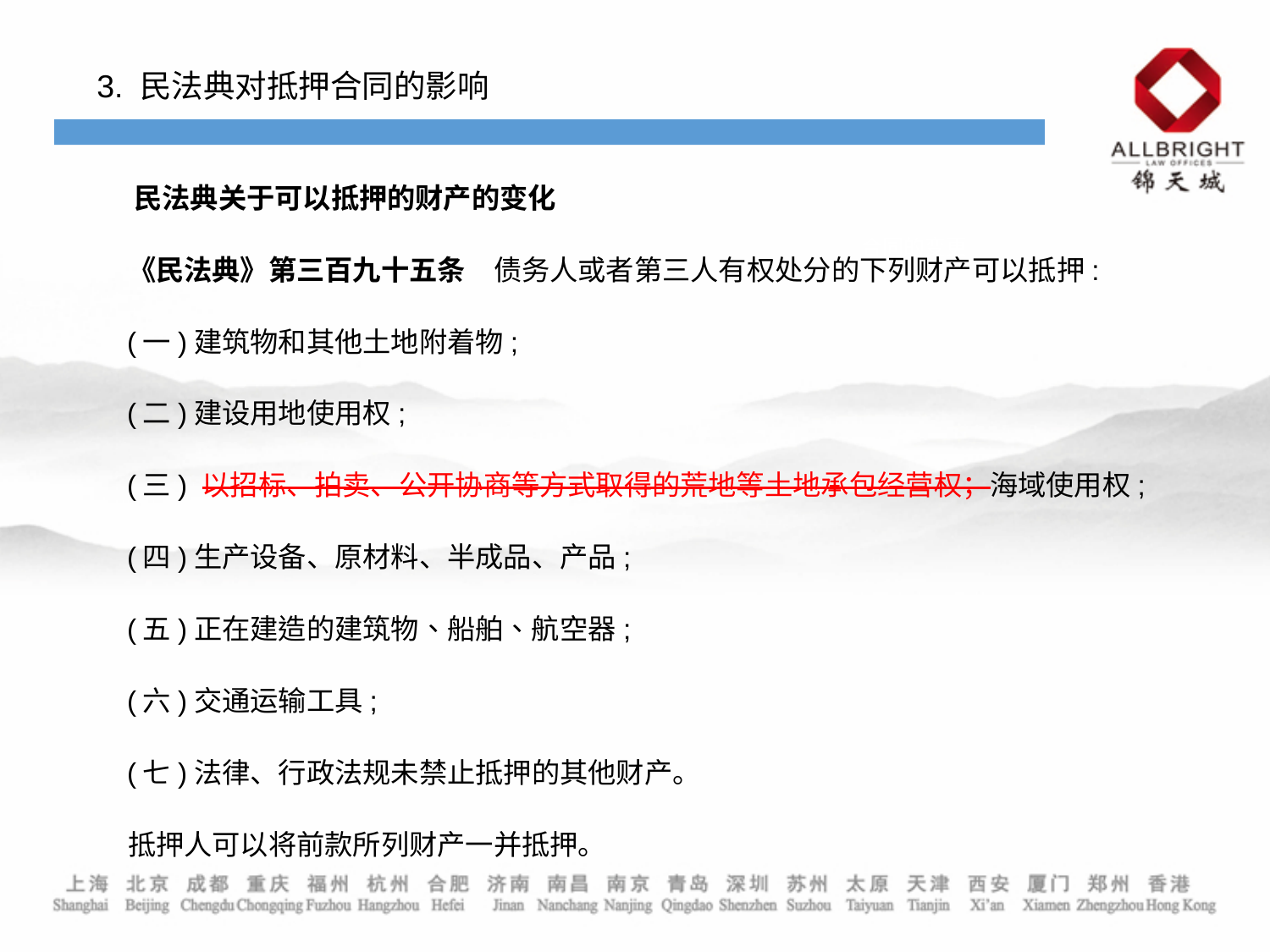

3. 民法典对抵押合同的影响

     民法典关于可以抵押的财产的变化
    《民法典》第三百九十五条　债务人或者第三人有权处分的下列财产可以抵押:
    (一)建筑物和其他土地附着物;
    (二)建设用地使用权;
    (三) 以招标、拍卖、公开协商等方式取得的荒地等土地承包经营权；海域使用权;
    (四)生产设备、原材料、半成品、产品;
    (五)正在建造的建筑物、船舶、航空器;
    (六)交通运输工具;
    (七)法律、行政法规未禁止抵押的其他财产。
    抵押人可以将前款所列财产一并抵押。
合同的变更
合同法